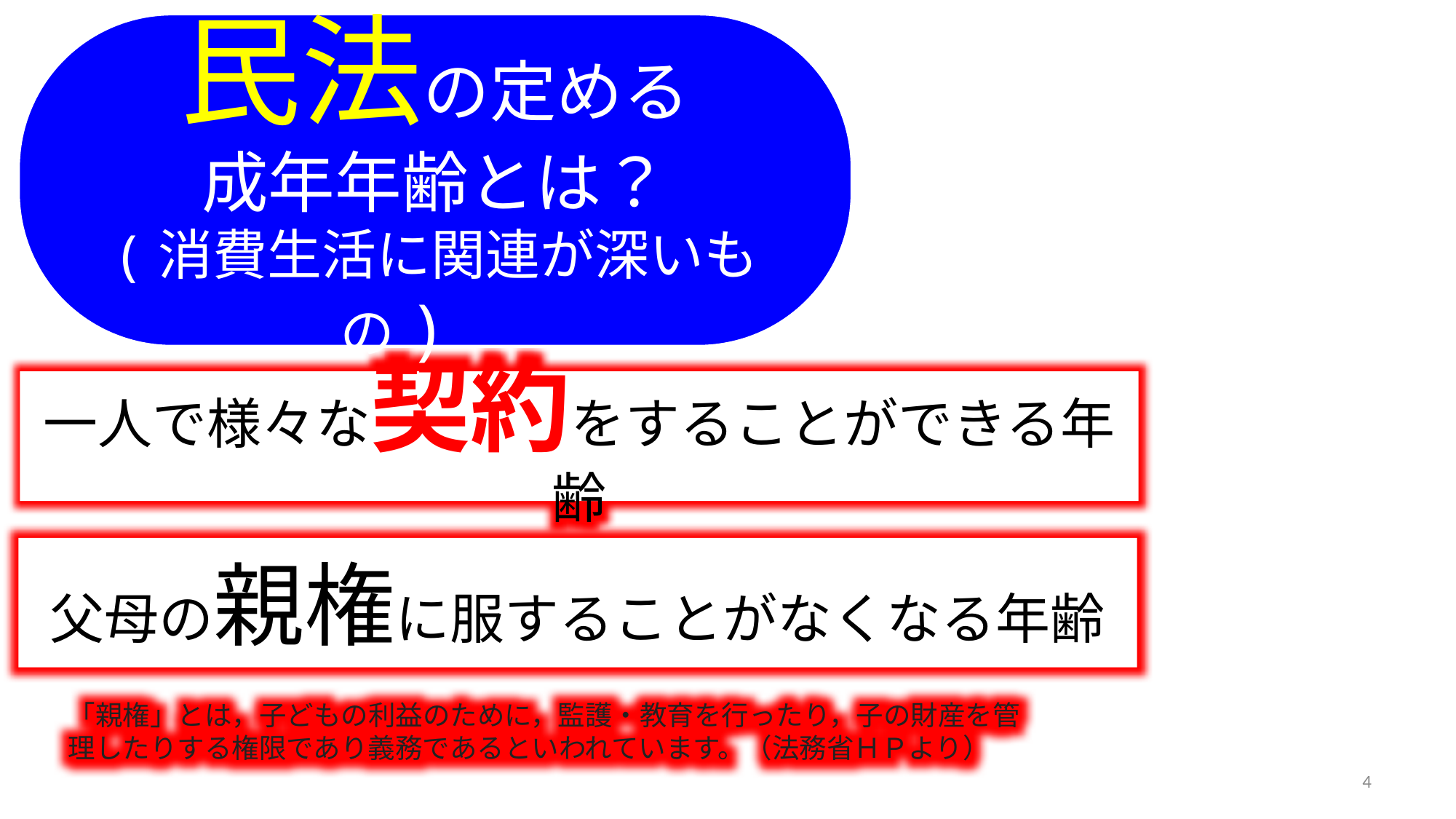

民法の定める
成年年齢とは？
(消費生活に関連が深いもの)
一人で様々な契約をすることができる年齢
父母の親権に服することがなくなる年齢
「親権」とは，子どもの利益のために，監護・教育を行ったり，子の財産を管理したりする権限であり義務であるといわれています。（法務省ＨＰより）
4